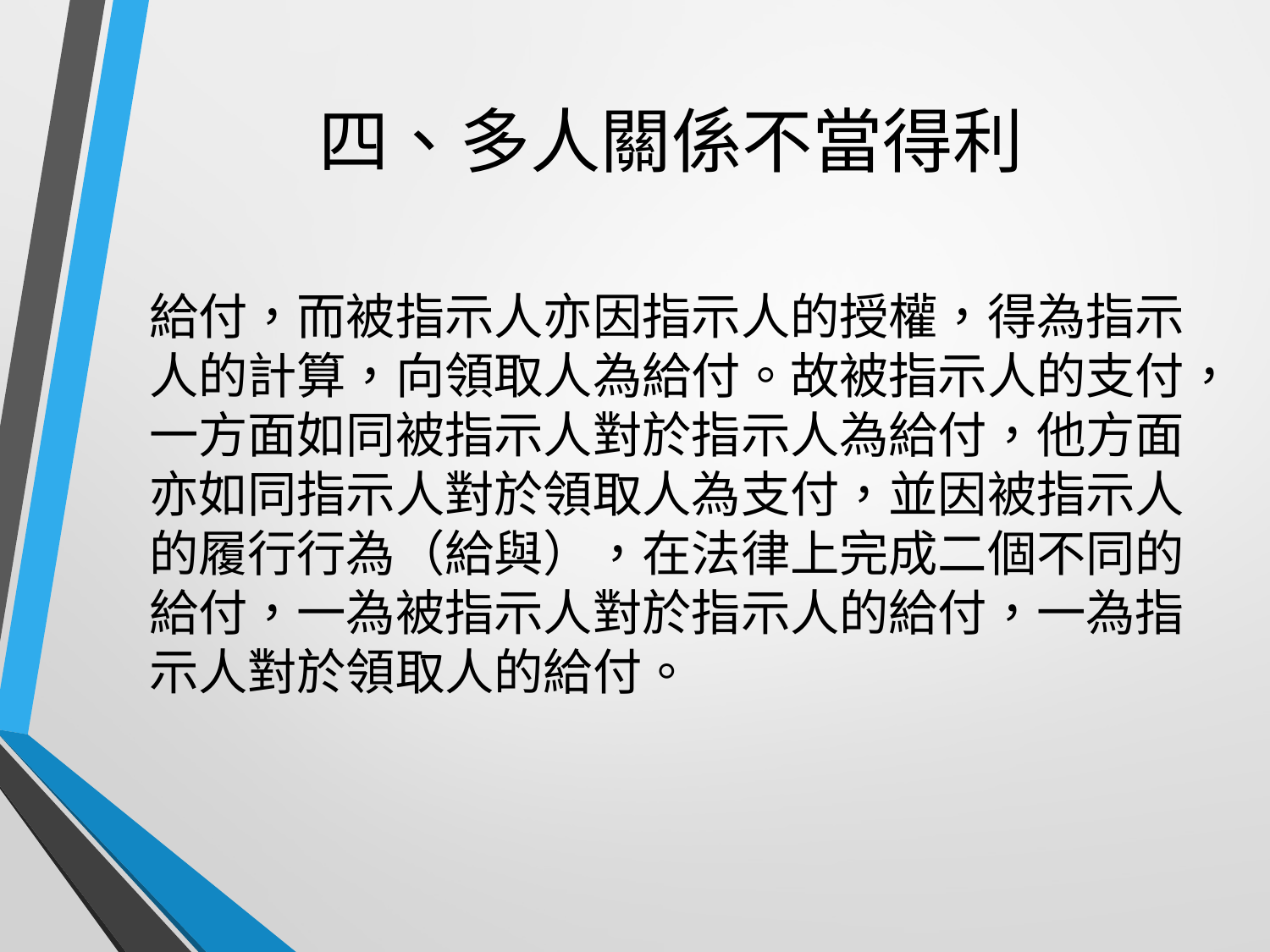

# 四、多人關係不當得利
給付，而被指示人亦因指示人的授權，得為指示人的計算，向領取人為給付。故被指示人的支付，一方面如同被指示人對於指示人為給付，他方面亦如同指示人對於領取人為支付，並因被指示人的履行行為（給與），在法律上完成二個不同的給付，一為被指示人對於指示人的給付，一為指示人對於領取人的給付。